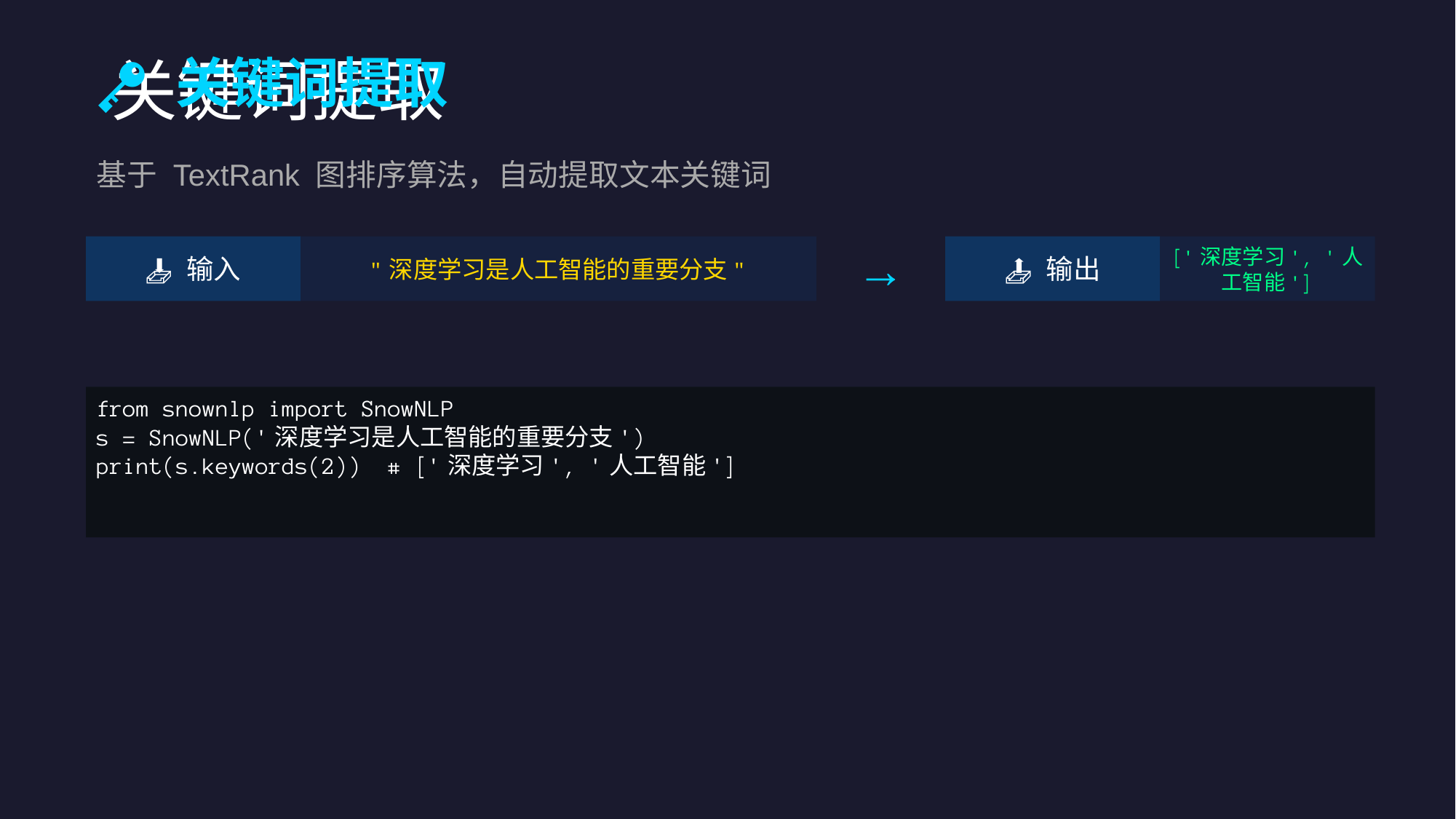

🔑 关键词提取
# 关键词提取
基于 TextRank 图排序算法，自动提取文本关键词
📥 输入
"深度学习是人工智能的重要分支"
→
📤 输出
['深度学习', '人工智能']
from snownlp import SnowNLP
s = SnowNLP('深度学习是人工智能的重要分支')
print(s.keywords(2))  # ['深度学习', '人工智能']